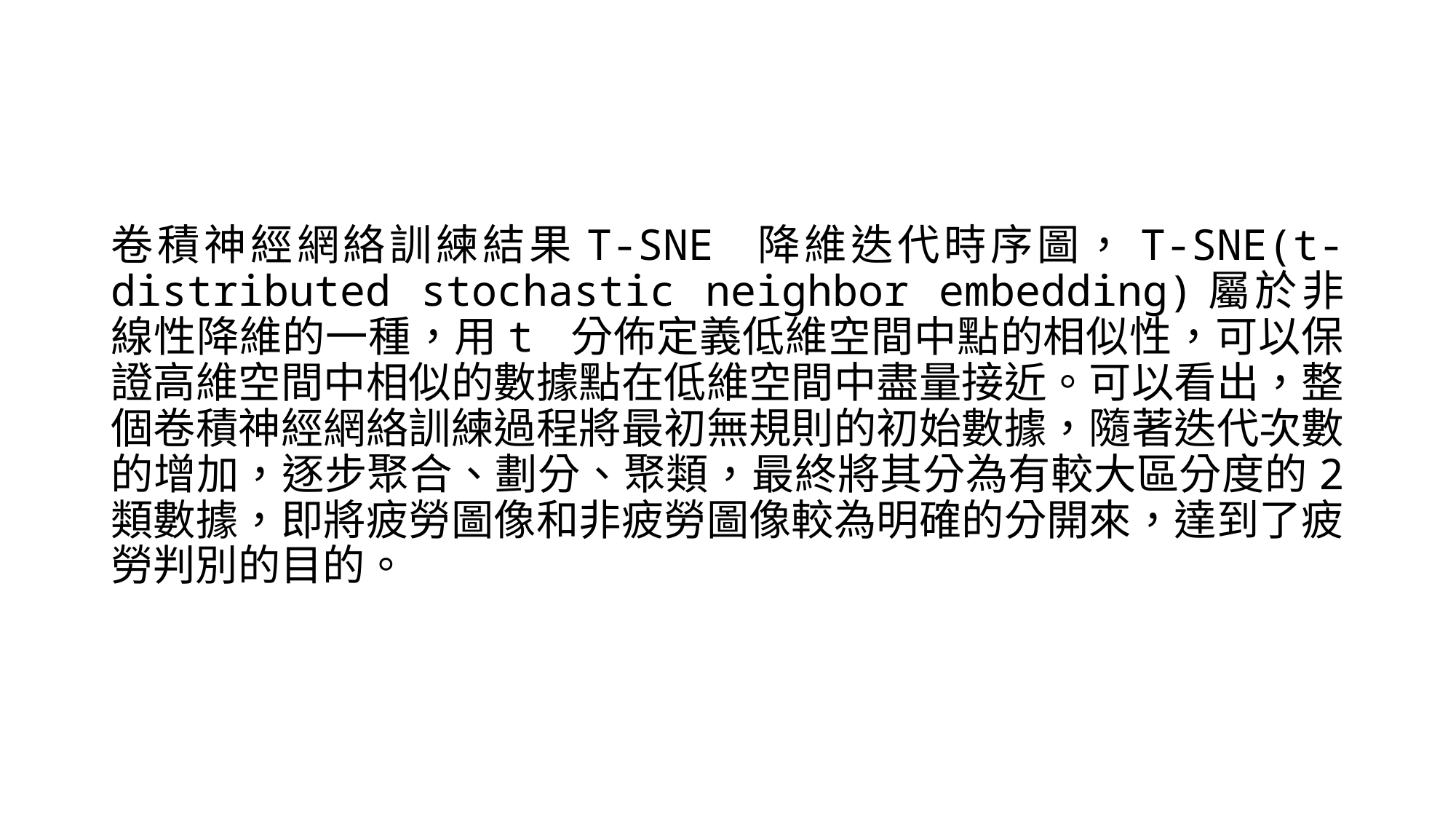

#
卷積神經網絡訓練結果T-SNE 降維迭代時序圖，T-SNE(t-distributed stochastic neighbor embedding)屬於非線性降維的一種，用t 分佈定義低維空間中點的相似性，可以保證高維空間中相似的數據點在低維空間中盡量接近。可以看出，整個卷積神經網絡訓練過程將最初無規則的初始數據，隨著迭代次數的增加，逐步聚合、劃分、聚類，最終將其分為有較大區分度的2 類數據，即將疲勞圖像和非疲勞圖像較為明確的分開來，達到了疲勞判別的目的。